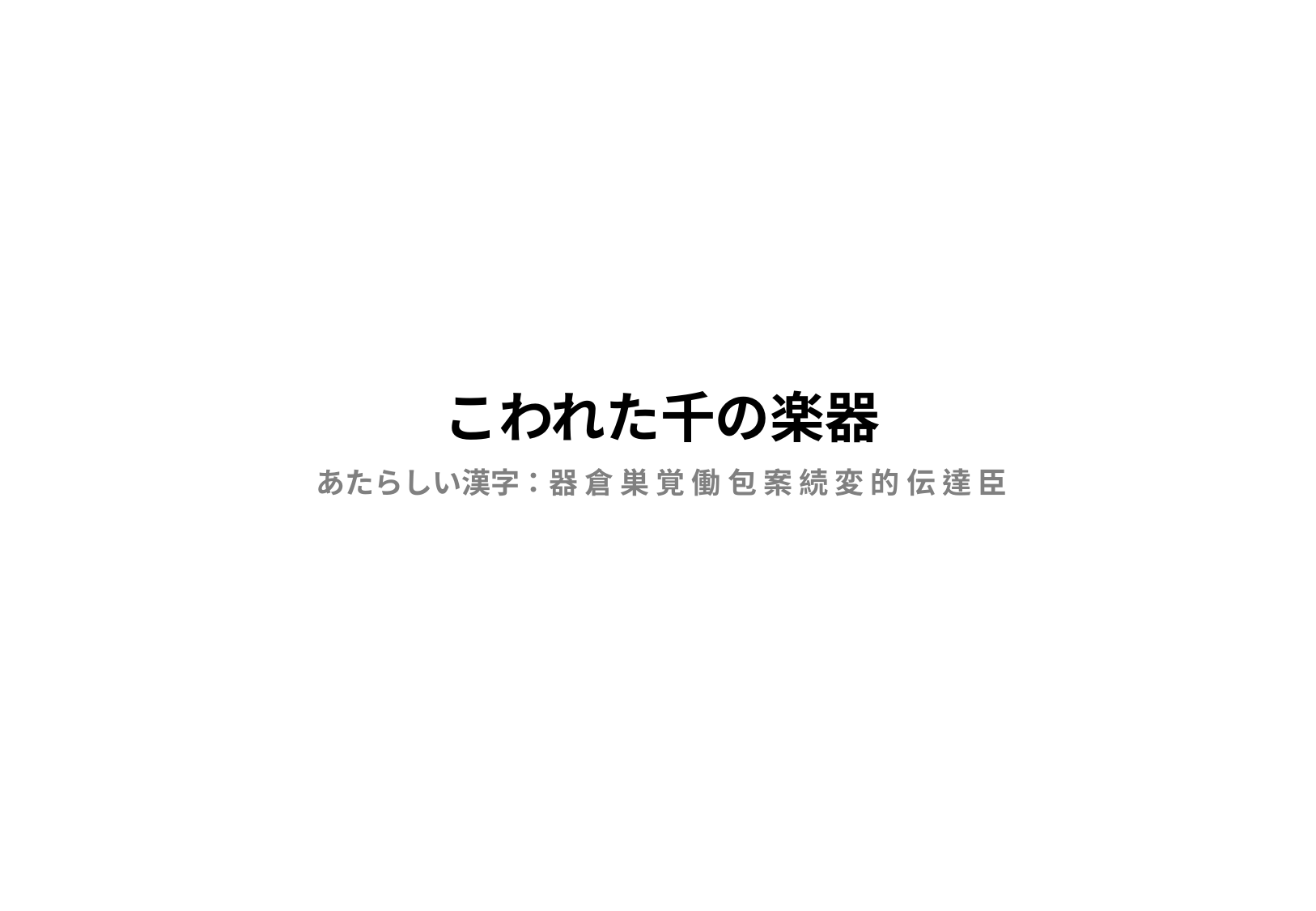

# こわれた千の楽器
あたらしい漢字：器 倉 巣 覚 働 包 案 続 変 的 伝 達 臣